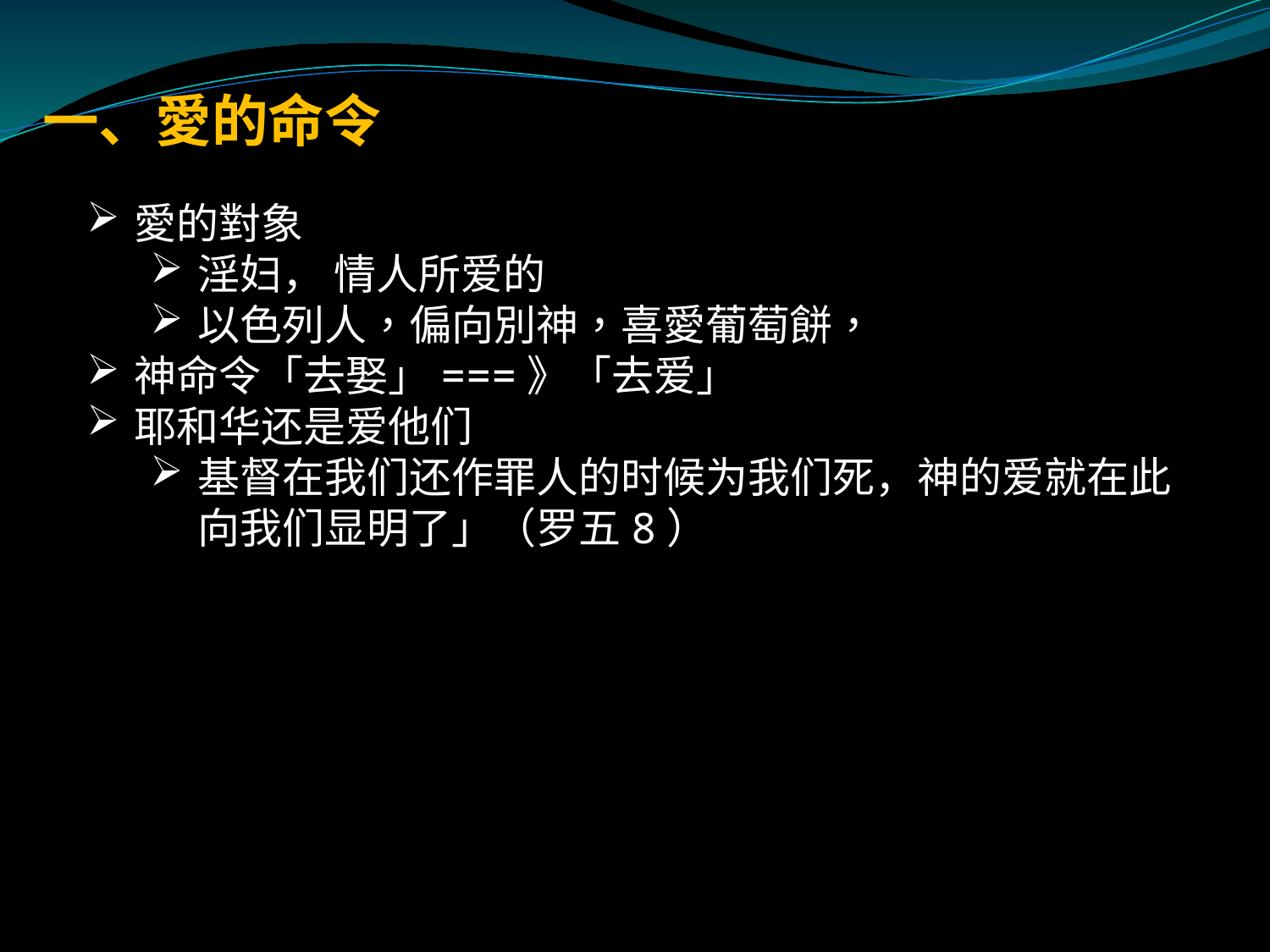

# 一、愛的命令
愛的對象
淫妇， 情人所爱的
以色列人，偏向別神，喜愛葡萄餅，
神命令「去娶」===》「去爱」
耶和华还是爱他们
基督在我们还作罪人的时候为我们死，神的爱就在此向我们显明了」（罗五8）